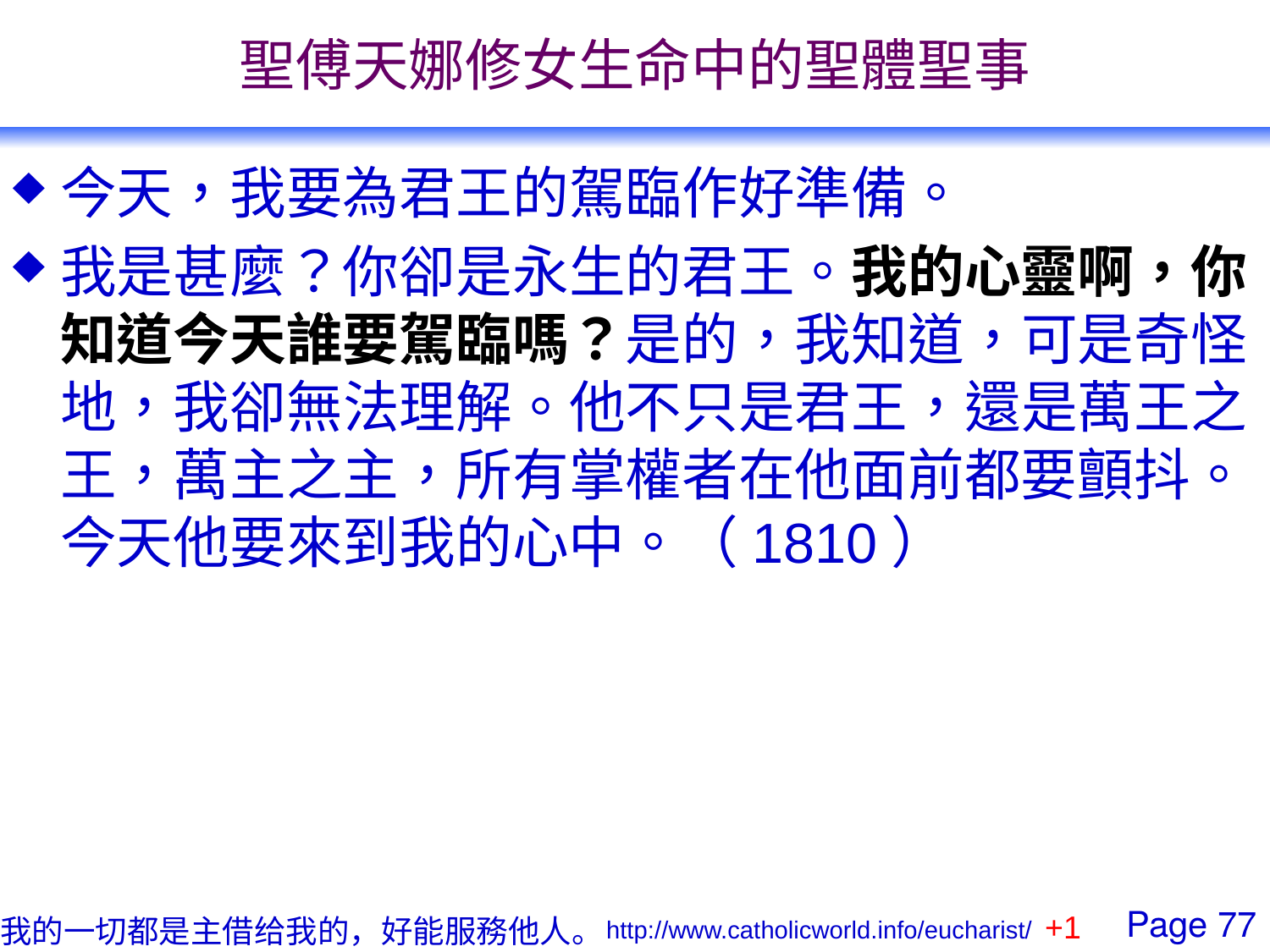

# 聖傅天娜修女生命中的聖體聖事
今天，我要為君王的駕臨作好準備。
我是甚麼？你卻是永生的君王。我的心靈啊，你知道今天誰要駕臨嗎？是的，我知道，可是奇怪地，我卻無法理解。他不只是君王，還是萬王之王，萬主之主，所有掌權者在他面前都要顫抖。今天他要來到我的心中。（1810）
+1